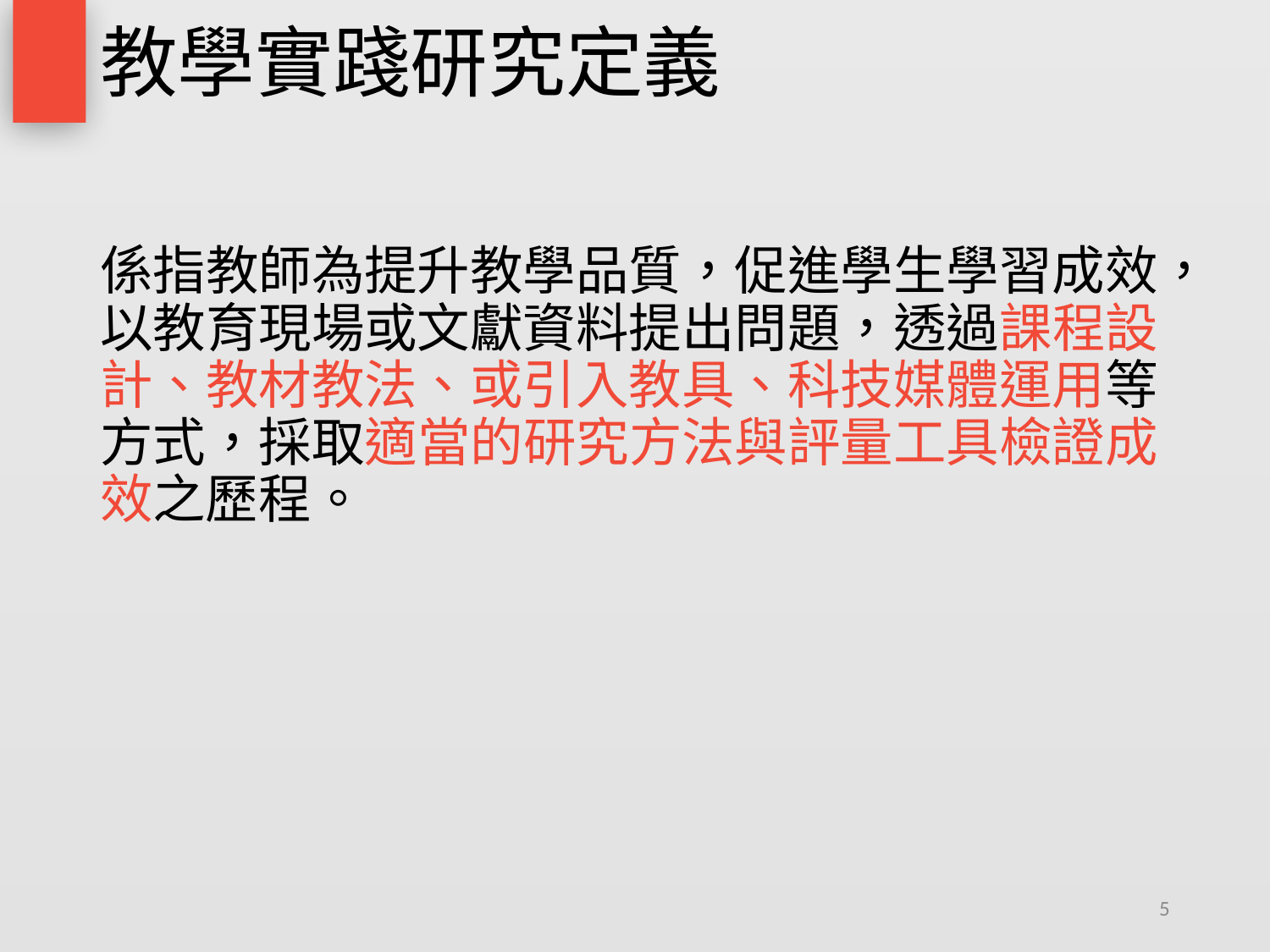

# 教學實踐研究定義
係指教師為提升教學品質，促進學生學習成效，以教育現場或文獻資料提出問題，透過課程設計、教材教法、或引入教具、科技媒體運用等方式，採取適當的研究方法與評量工具檢證成效之歷程。
5